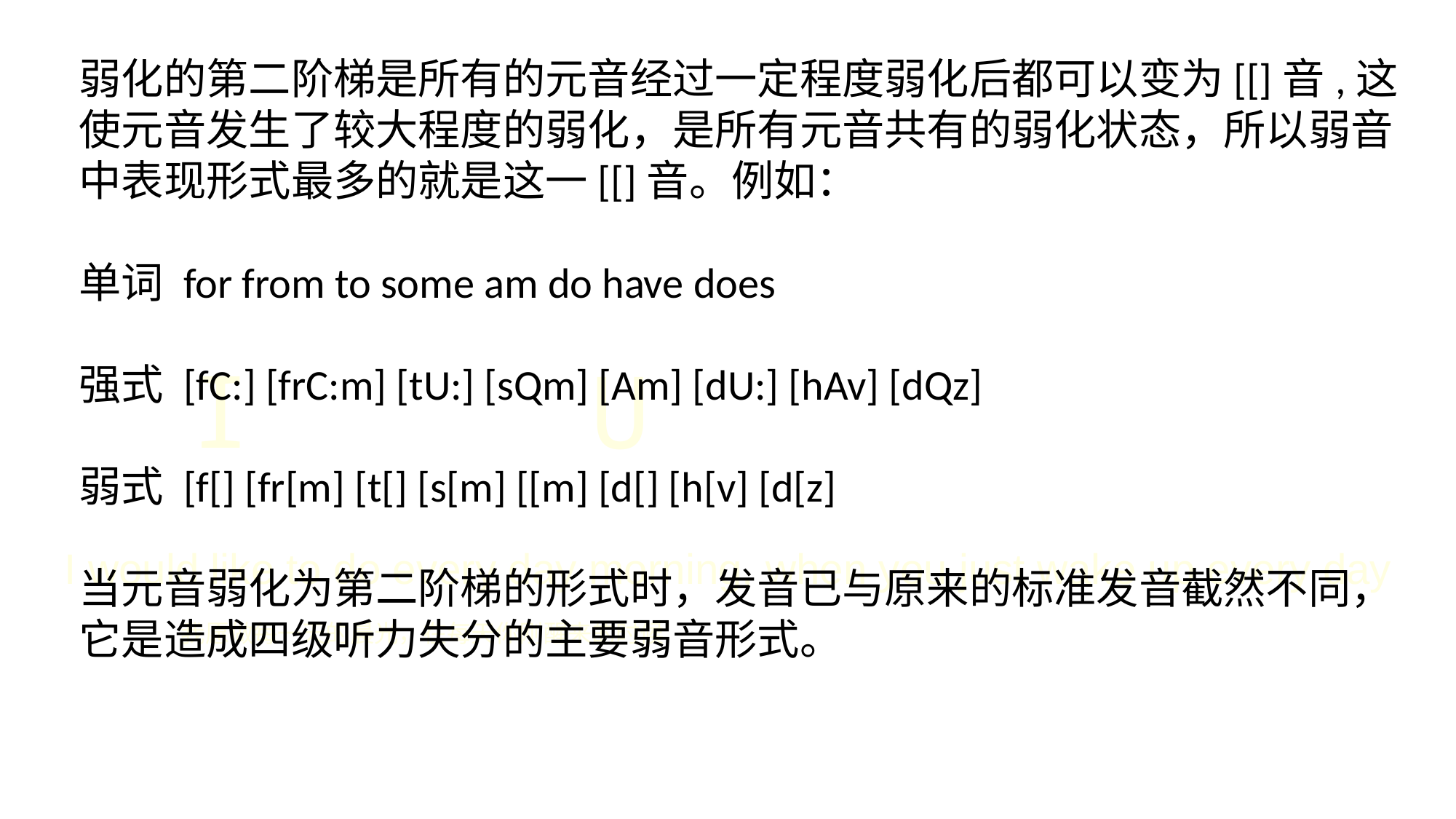

弱化的第二阶梯是所有的元音经过一定程度弱化后都可以变为[[]音,这使元音发生了较大程度的弱化，是所有元音共有的弱化状态，所以弱音中表现形式最多的就是这一[[]音。例如：

单词 for from to some am do have does

强式 [fC:] [frC:m] [tU:] [sQm] [Am] [dU:] [hAv] [dQz]

弱式 [f[] [fr[m] [t[] [s[m] [[m] [d[] [h[v] [d[z]

当元音弱化为第二阶梯的形式时，发音已与原来的标准发音截然不同，它是造成四级听力失分的主要弱音形式。

I
U
I would like to do every day morning, when you just wake up every day
我愿做每一天的晨光，在每天你刚醒来的时候